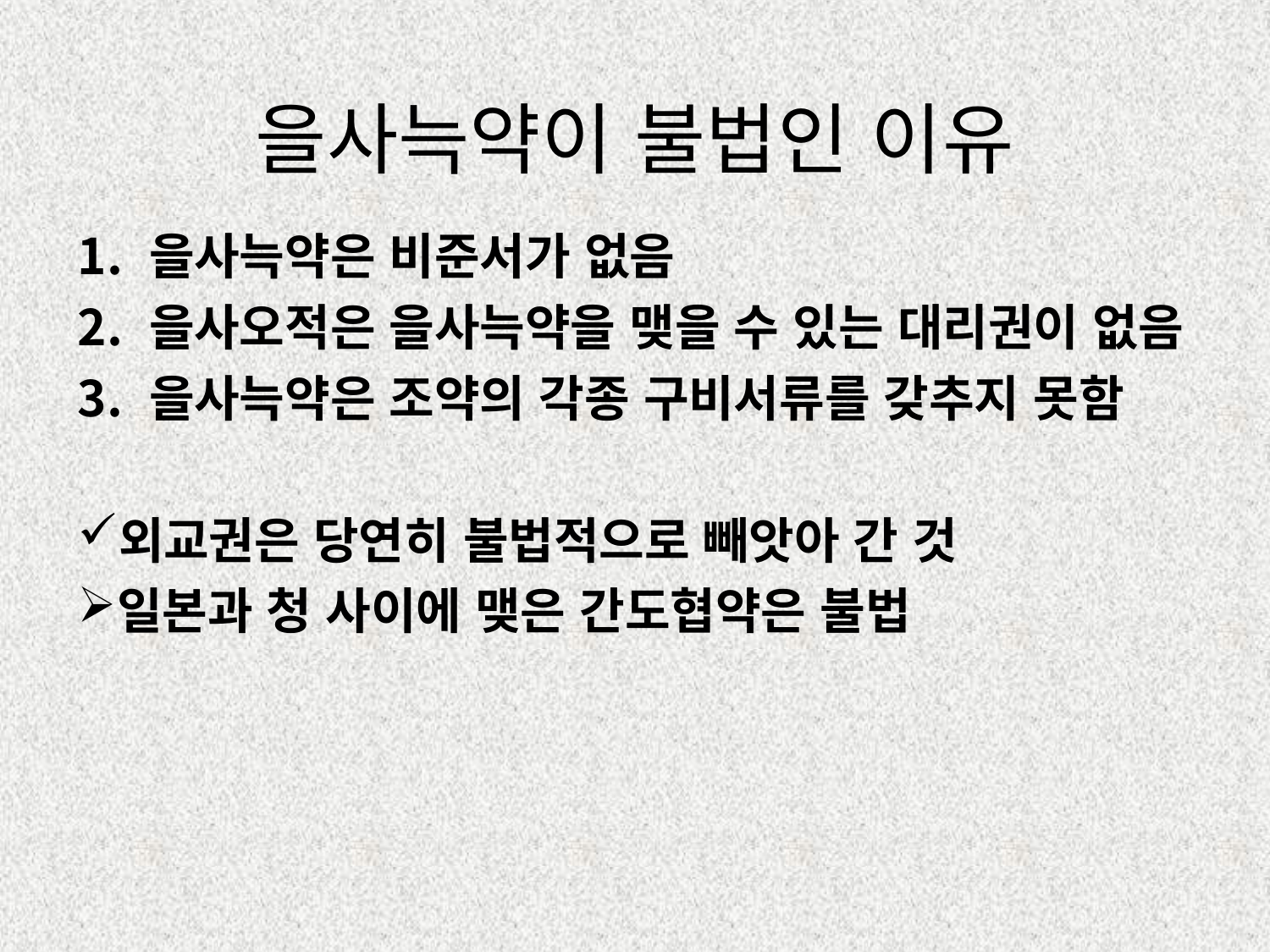

# 을사늑약이 불법인 이유
을사늑약은 비준서가 없음
을사오적은 을사늑약을 맺을 수 있는 대리권이 없음
을사늑약은 조약의 각종 구비서류를 갖추지 못함

외교권은 당연히 불법적으로 빼앗아 간 것
일본과 청 사이에 맺은 간도협약은 불법